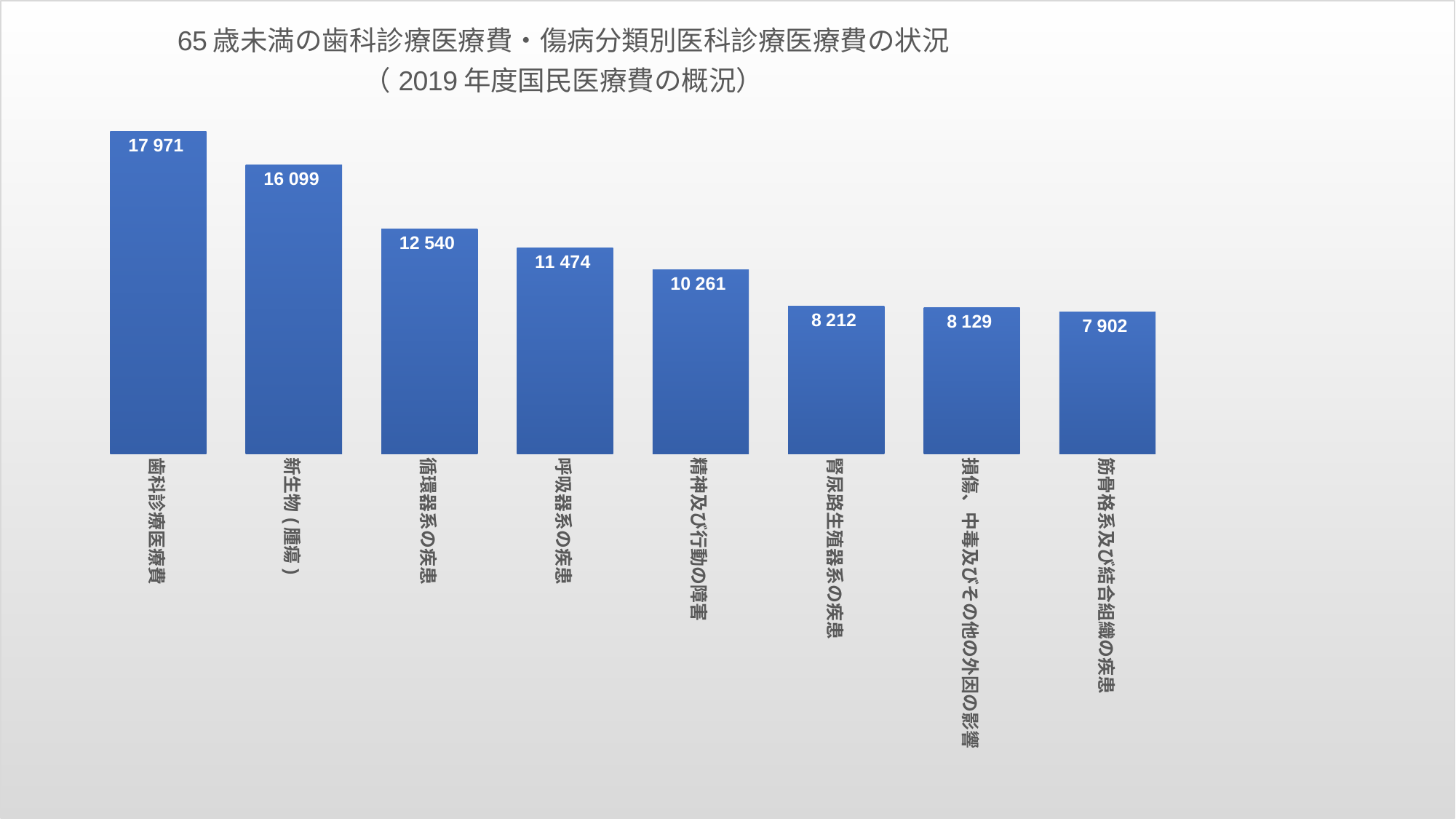

### Chart: 65歳未満の歯科診療医療費・傷病分類別医科診療医療費の状況
（2019年度国民医療費の概況）

| Category |  |
|---|---|
| 歯科診療医療費 | 17971.0 |
| 新生物(腫瘍) | 16099.0 |
| 循環器系の疾患 | 12540.0 |
| 呼吸器系の疾患 | 11474.0 |
| 精神及び行動の障害 | 10261.0 |
| 腎尿路生殖器系の疾患 | 8212.0 |
| 損傷、中毒及びその他の外因の影響 | 8129.0 |
| 筋骨格系及び結合組織の疾患 | 7902.0 |
#